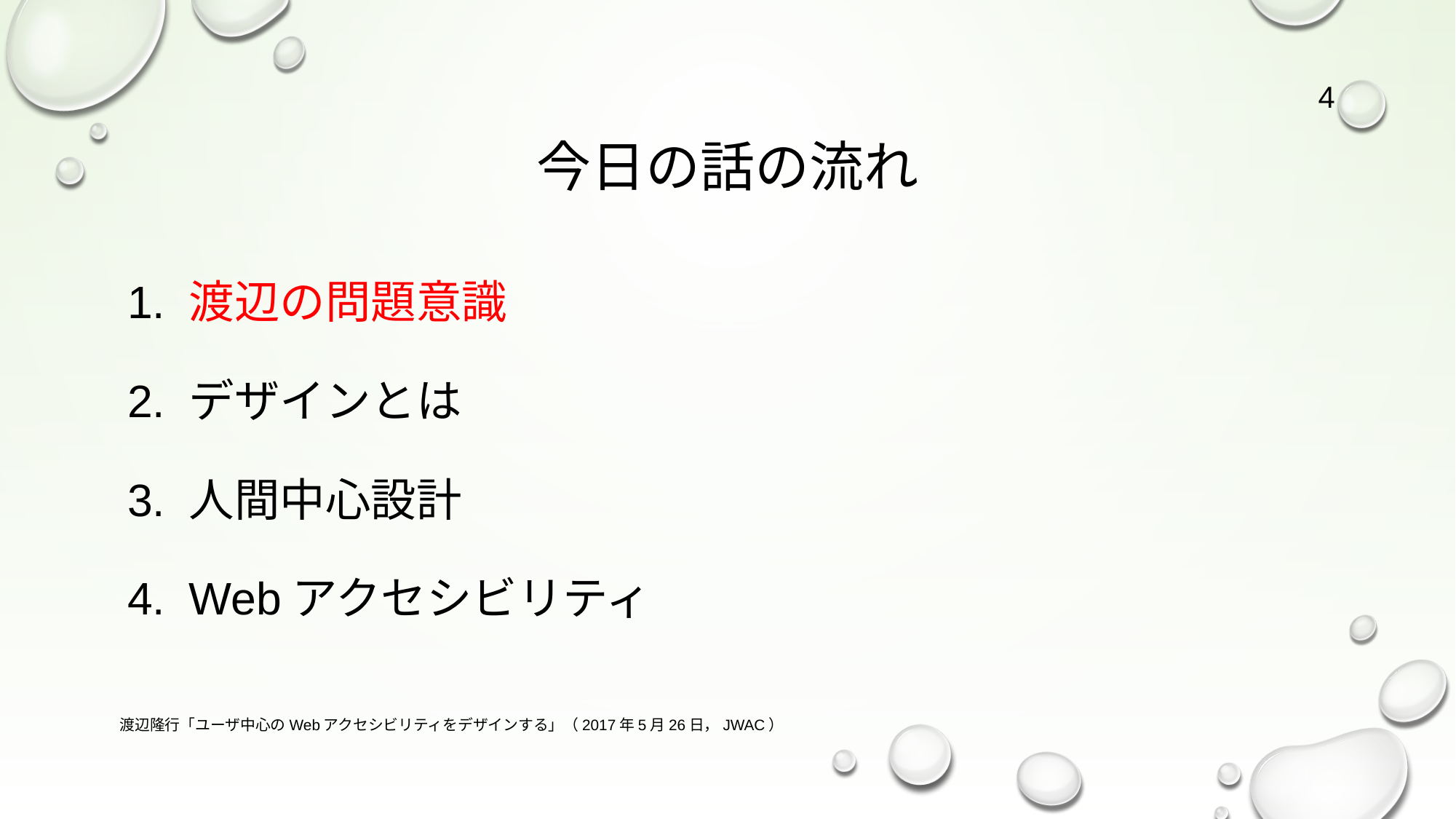

# 今日の話の流れ
4
渡辺の問題意識
デザインとは
人間中心設計
Webアクセシビリティ
渡辺隆行「ユーザ中心のWebアクセシビリティをデザインする」（2017年5月26日，JWAC）